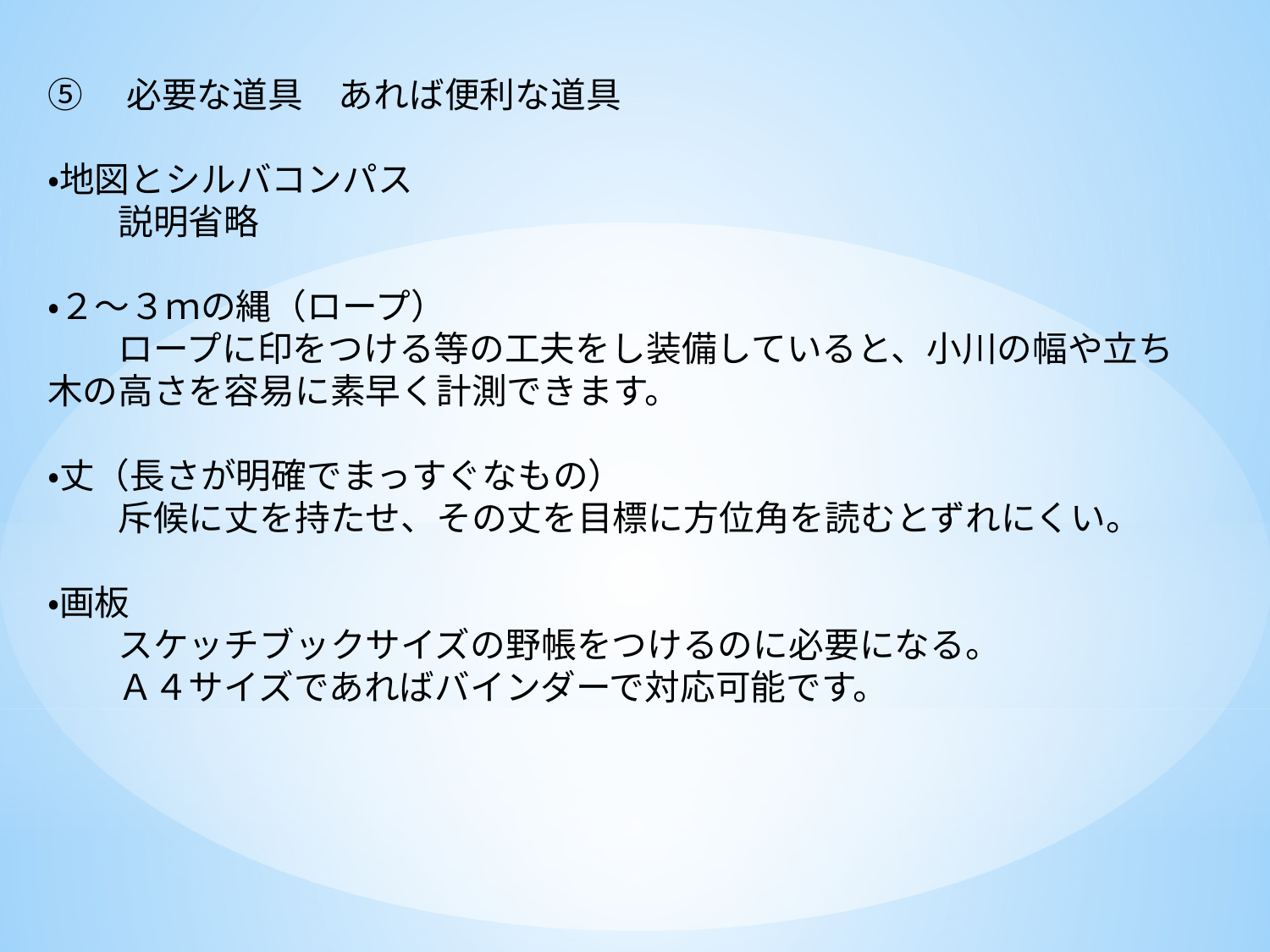

⑤　必要な道具　あれば便利な道具

・地図とシルバコンパス
　　説明省略

・２～３ｍの縄（ロープ）
　　ロープに印をつける等の工夫をし装備していると、小川の幅や立ち木の高さを容易に素早く計測できます。

・丈（長さが明確でまっすぐなもの）
　　斥候に丈を持たせ、その丈を目標に方位角を読むとずれにくい。

・画板
　　スケッチブックサイズの野帳をつけるのに必要になる。
　　Ａ４サイズであればバインダーで対応可能です。